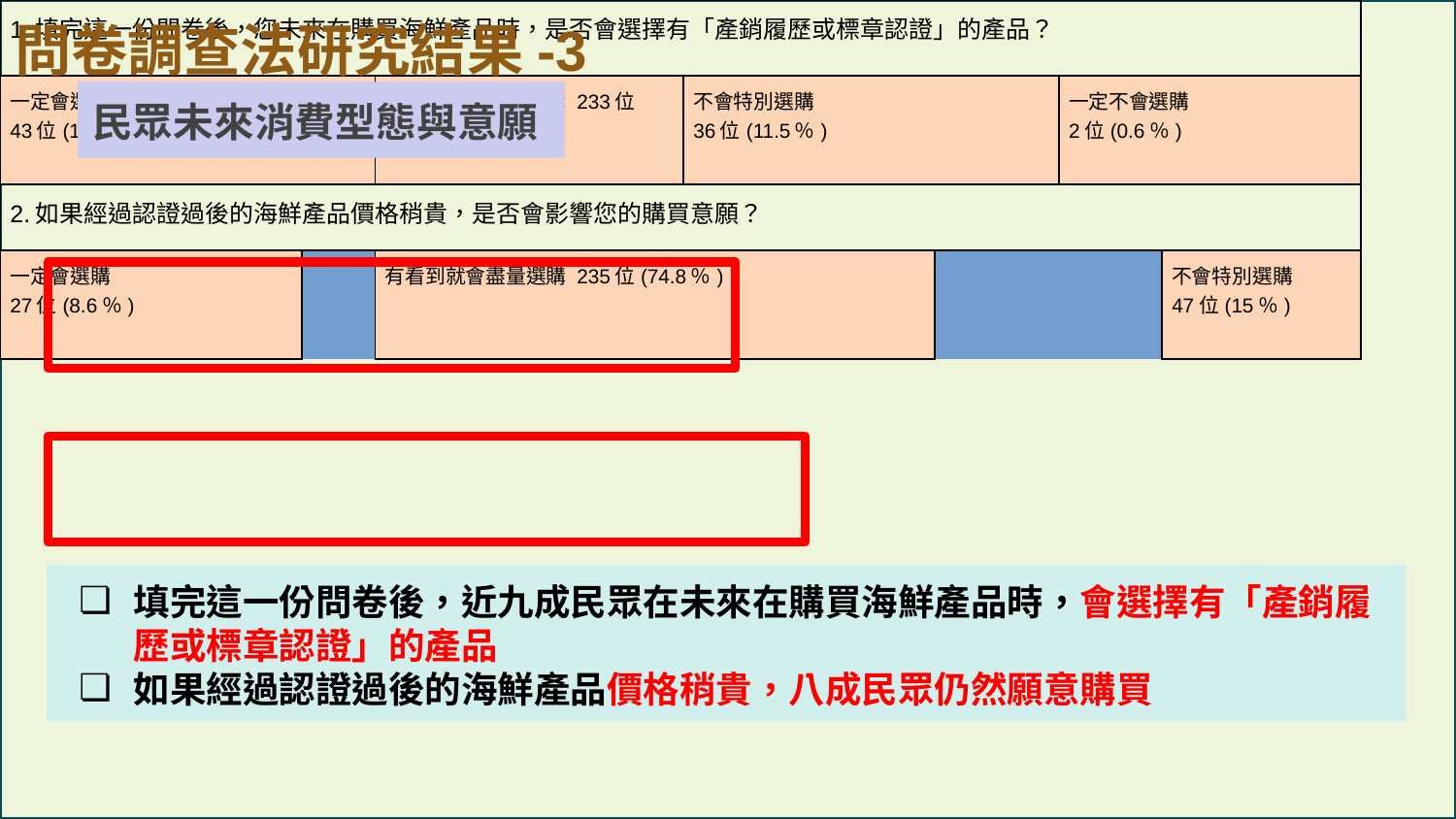

問卷調查法研究結果-3
民眾未來消費型態與意願
| 1.填完這一份問卷後，您未來在購買海鮮產品時，是否會選擇有「產銷履歷或標章認證」的產品？ |  |  |  |  |  |  |  |  |  |
| --- | --- | --- | --- | --- | --- | --- | --- | --- | --- |
| 一定會選購 43位(13.7％) |  |  | 有看到就會盡量選購 233位(74.2％) |  | 不會特別選購 36位(11.5％) |  |  | 一定不會選購 2位(0.6％) |  |
| 2.如果經過認證過後的海鮮產品價格稍貴，是否會影響您的購買意願？ |  |  |  |  |  |  |  |  |  |
| 一定會選購 27位(8.6％) |  | 有看到就會盡量選購 235位(74.8％) |  |  |  | 不會特別選購 47位(15％) |  | 一定不會選購 5位(1.6％) |  |

填完這一份問卷後，近九成民眾在未來在購買海鮮產品時，會選擇有「產銷履歷或標章認證」的產品
如果經過認證過後的海鮮產品價格稍貴，八成民眾仍然願意購買